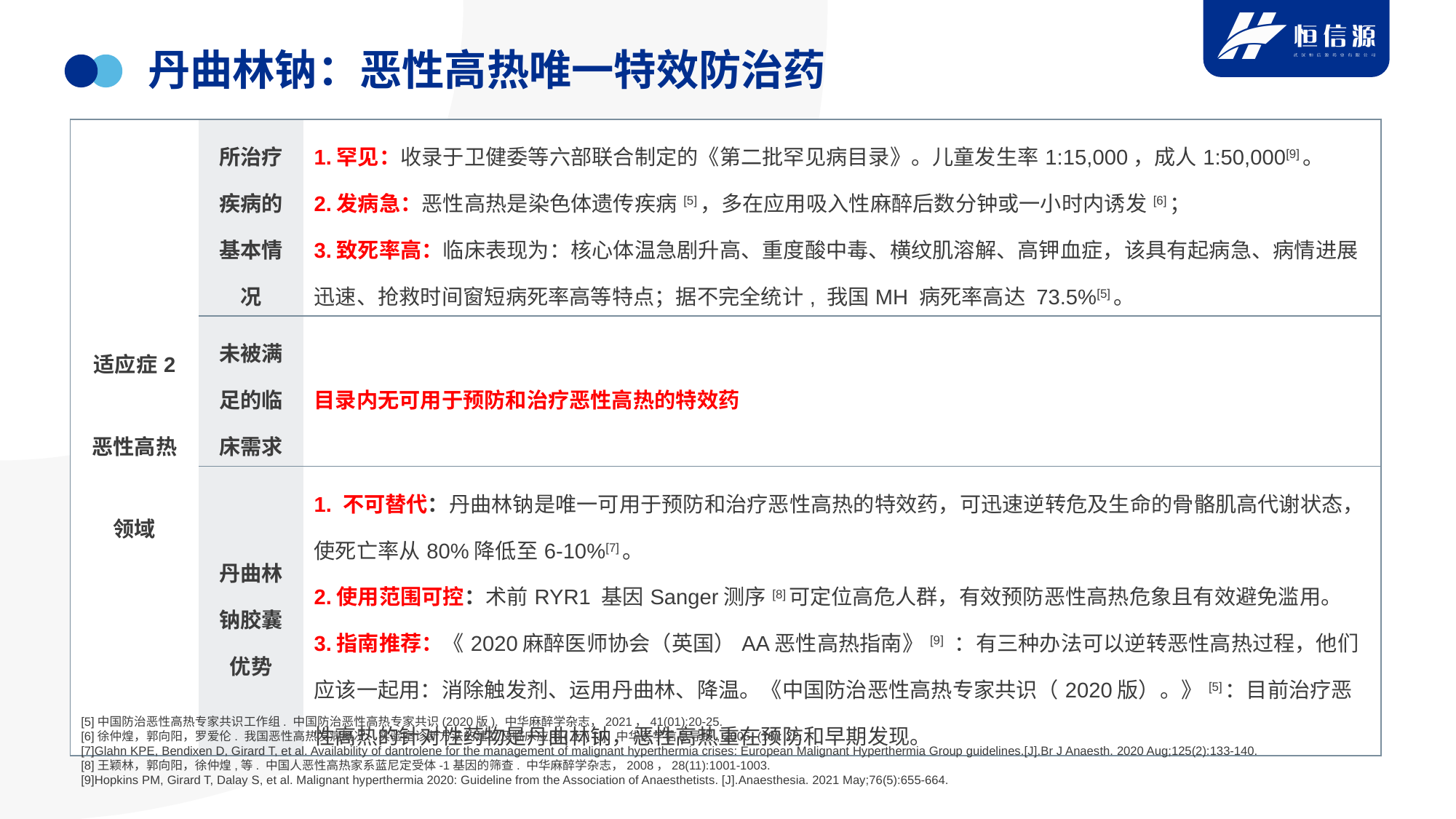

# 丹曲林钠：恶性高热唯一特效防治药
| 适应症2 恶性高热 领域 | 所治疗疾病的基本情况 | 1.罕见：收录于卫健委等六部联合制定的《第二批罕见病目录》。儿童发生率1:15,000，成人1:50,000[9]。 2.发病急：恶性高热是染色体遗传疾病[5]，多在应用吸入性麻醉后数分钟或一小时内诱发[6]； 3.致死率高：临床表现为：核心体温急剧升高、重度酸中毒、横纹肌溶解、高钾血症，该具有起病急、病情进展迅速、抢救时间窗短病死率高等特点；据不完全统计, 我国MH 病死率高达 73.5%[5]。 |
| --- | --- | --- |
|  | 未被满足的临床需求 | 目录内无可用于预防和治疗恶性高热的特效药 |
|  | 丹曲林钠胶囊优势 | 1. 不可替代：丹曲林钠是唯一可用于预防和治疗恶性高热的特效药，可迅速逆转危及生命的骨骼肌高代谢状态，使死亡率从80%降低至6-10%[7]。 2.使用范围可控：术前RYR1 基因Sanger测序[8]可定位高危人群，有效预防恶性高热危象且有效避免滥用。 3.指南推荐：《2020麻醉医师协会（英国）AA恶性高热指南》[9] ：有三种办法可以逆转恶性高热过程，他们应该一起用：消除触发剂、运用丹曲林、降温。《中国防治恶性高热专家共识（2020版）。》[5]：目前治疗恶性高热的针对性药物是丹曲林钠，恶性高热重在预防和早期发现。 |
[5]中国防治恶性高热专家共识工作组. 中国防治恶性高热专家共识(2020版). 中华麻醉学杂志，2021，41(01):20-25.
[6]徐仲煌，郭向阳，罗爱伦. 我国恶性高热发病概况、实验室诊断方法的建立及临床应用(上) [J]. 中华医学信息导报, 2005, (18): 22.
[7]Glahn KPE, Bendixen D, Girard T, et al. Availability of dantrolene for the management of malignant hyperthermia crises: European Malignant Hyperthermia Group guidelines.[J].Br J Anaesth. 2020 Aug;125(2):133-140.
[8]王颖林，郭向阳，徐仲煌,等. 中国人恶性高热家系蓝尼定受体-1基因的筛查. 中华麻醉学杂志，2008，28(11):1001-1003.
[9]Hopkins PM, Girard T, Dalay S, et al. Malignant hyperthermia 2020: Guideline from the Association of Anaesthetists. [J].Anaesthesia. 2021 May;76(5):655-664.